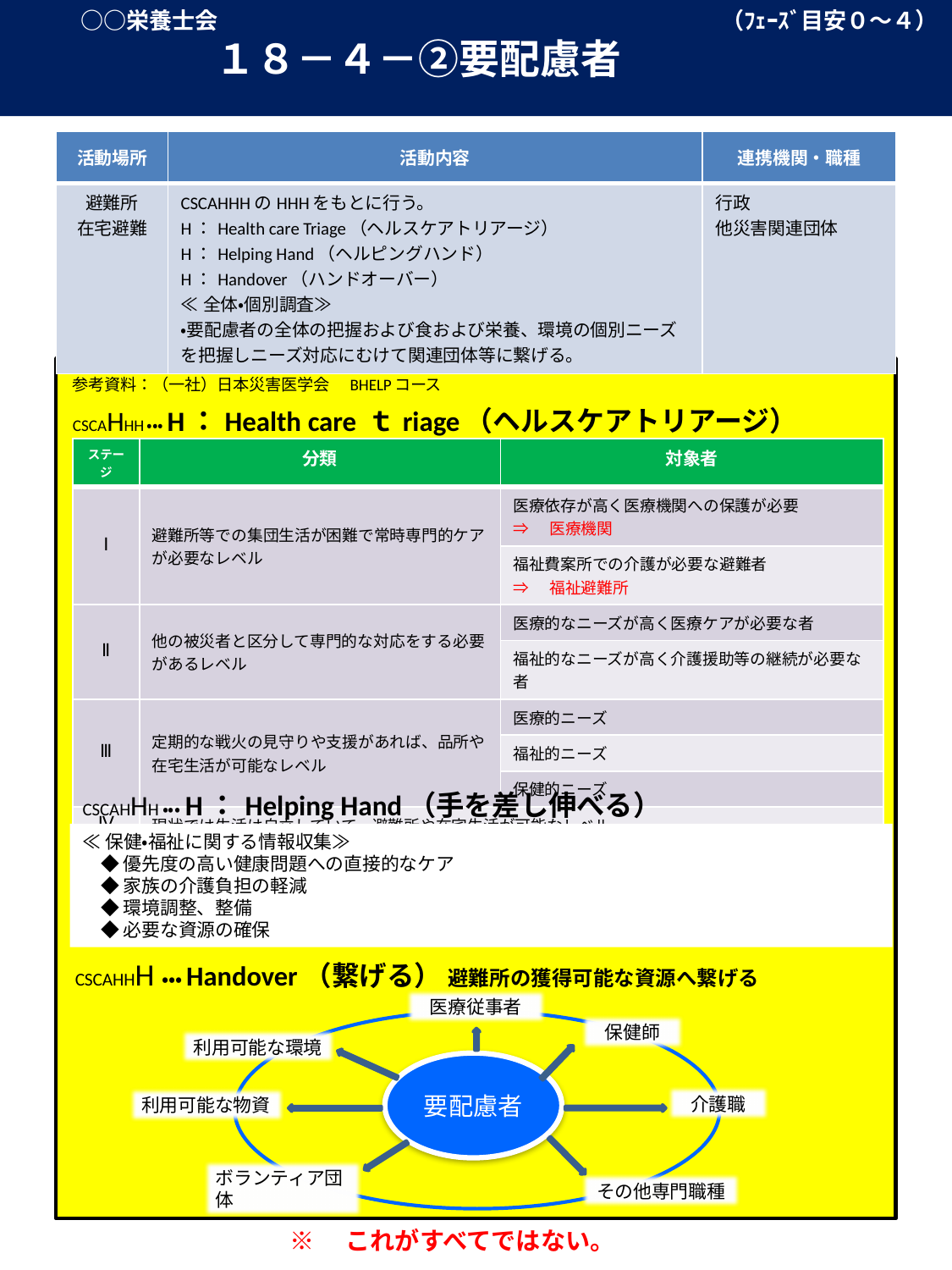

○○栄養士会　　　　　　　　　　　　　　　　　　　　　　（ﾌｪｰｽﾞ目安０～４）
　　　　　１８－４－②要配慮者
| 活動場所 | 活動内容 | 連携機関・職種 |
| --- | --- | --- |
| 避難所 在宅避難 | CSCAHHHのHHHをもとに行う。 H：Health care Triage（ヘルスケアトリアージ） H：Helping Hand（ヘルピングハンド） H：Handover（ハンドオーバー） ≪全体・個別調査≫ ・要配慮者の全体の把握および食および栄養、環境の個別ニーズを把握しニーズ対応にむけて関連団体等に繋げる。 | 行政 他災害関連団体 |
参考資料：（一社）日本災害医学会　BHELPコース
CSCAHHH・・・H：Health care ｔriage（ヘルスケアトリアージ）

| ステージ | 分類 | 対象者 |
| --- | --- | --- |
| Ⅰ | 避難所等での集団生活が困難で常時専門的ケアが必要なレベル | 医療依存が高く医療機関への保護が必要　 ⇒　医療機関 |
|  |  | 福祉費案所での介護が必要な避難者　 ⇒　福祉避難所 |
| Ⅱ | 他の被災者と区分して専門的な対応をする必要があるレベル | 医療的なニーズが高く医療ケアが必要な者 |
|  |  | 福祉的なニーズが高く介護援助等の継続が必要な者 |
| Ⅲ | 定期的な戦火の見守りや支援があれば、品所や在宅生活が可能なレベル | 医療的ニーズ |
|  |  | 福祉的ニーズ |
|  |  | 保健的ニーズ |
| Ⅳ | 現状では生活は自立していて、避難所や在宅生活が可能なレベル |  |
CSCAHHH・・・H：Helping Hand（手を差し伸べる）
≪保健・福祉に関する情報収集≫
　◆ 優先度の高い健康問題への直接的なケア
　◆ 家族の介護負担の軽減
　◆ 環境調整、整備
　◆ 必要な資源の確保
CSCAHHH・・・Handover（繋げる） 避難所の獲得可能な資源へ繋げる
医療従事者

保健師

利用可能な環境

要配慮者

介護職
利用可能な物資

ボランティア団体
その他専門職種
※　これがすべてではない。